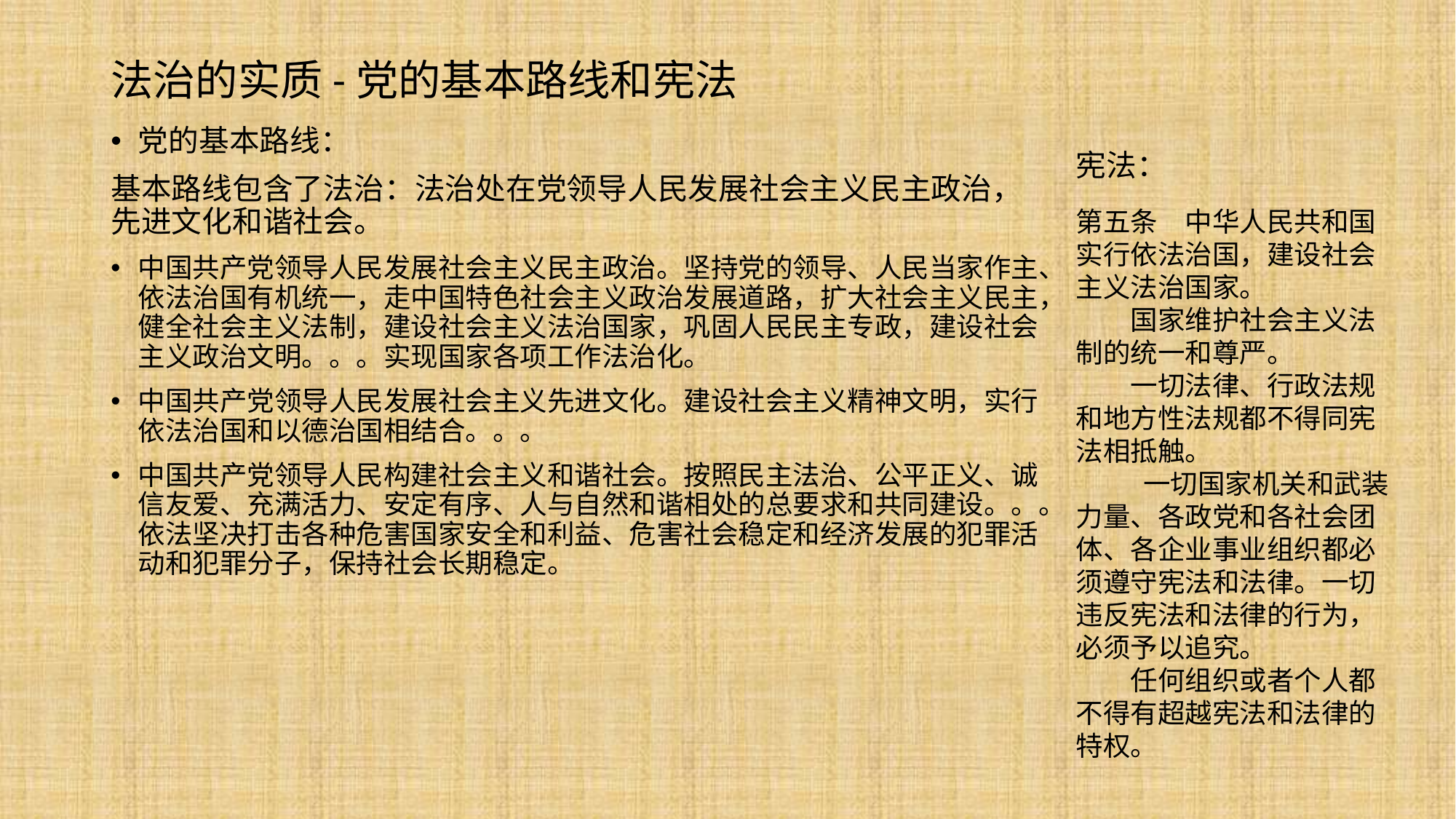

# 法治的实质-党的基本路线和宪法
党的基本路线：
基本路线包含了法治：法治处在党领导人民发展社会主义民主政治，先进文化和谐社会。
中国共产党领导人民发展社会主义民主政治。坚持党的领导、人民当家作主、依法治国有机统一，走中国特色社会主义政治发展道路，扩大社会主义民主，健全社会主义法制，建设社会主义法治国家，巩固人民民主专政，建设社会主义政治文明。。。实现国家各项工作法治化。
中国共产党领导人民发展社会主义先进文化。建设社会主义精神文明，实行依法治国和以德治国相结合。。。
中国共产党领导人民构建社会主义和谐社会。按照民主法治、公平正义、诚信友爱、充满活力、安定有序、人与自然和谐相处的总要求和共同建设。。。依法坚决打击各种危害国家安全和利益、危害社会稳定和经济发展的犯罪活动和犯罪分子，保持社会长期稳定。

宪法：

第五条　中华人民共和国实行依法治国，建设社会主义法治国家。
　　国家维护社会主义法制的统一和尊严。
　　一切法律、行政法规和地方性法规都不得同宪法相抵触。
 　　一切国家机关和武装力量、各政党和各社会团体、各企业事业组织都必须遵守宪法和法律。一切违反宪法和法律的行为，必须予以追究。
　　任何组织或者个人都不得有超越宪法和法律的特权。